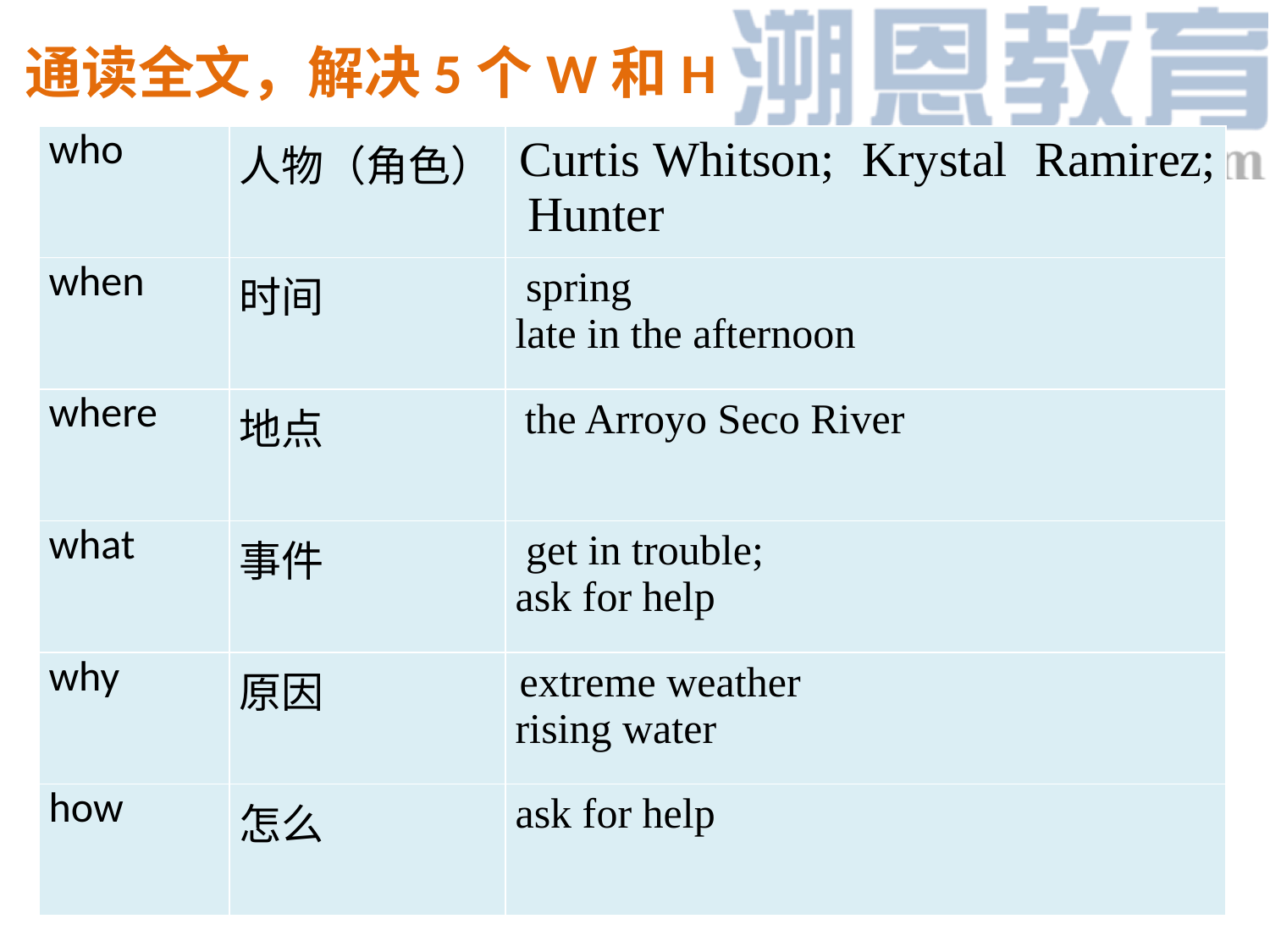

通读全文，解决5个W和H
| who | 人物（角色） | Curtis Whitson; Krystal Ramirez; Hunter |
| --- | --- | --- |
| when | 时间 | spring late in the afternoon |
| where | 地点 | the Arroyo Seco River |
| what | 事件 | get in trouble; ask for help |
| why | 原因 | extreme weather rising water |
| how | 怎么 | ask for help |